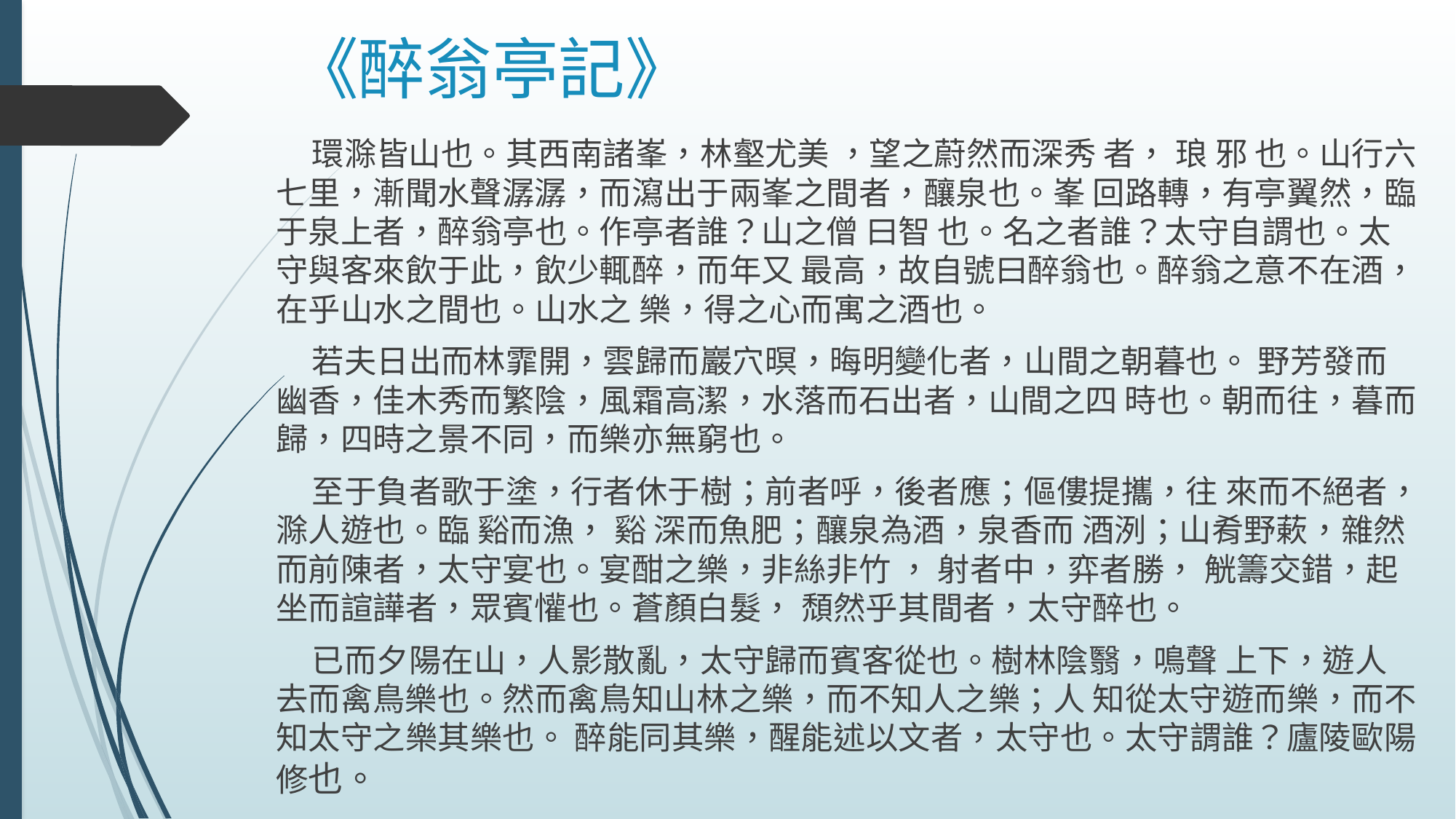

# 《醉翁亭記》
    環滁皆山也。其西南諸峯，林壑尤美 ，望之蔚然而深秀 者， 琅 邪 也。山行六七里，漸聞水聲潺潺，而瀉出于兩峯之間者，釀泉也。峯 回路轉，有亭翼然，臨于泉上者，醉翁亭也。作亭者誰？山之僧 曰智 也。名之者誰？太守自謂也。太守與客來飲于此，飲少輒醉，而年又 最高，故自號曰醉翁也。醉翁之意不在酒，在乎山水之間也。山水之 樂，得之心而寓之酒也。
    若夫日出而林霏開，雲歸而巖穴暝，晦明變化者，山間之朝暮也。 野芳發而幽香，佳木秀而繁陰，風霜高潔，水落而石出者，山間之四 時也。朝而往，暮而歸，四時之景不同，而樂亦無窮也。
    至于負者歌于塗，行者休于樹；前者呼，後者應；傴僂提攜，往 來而不絕者，滁人遊也。臨 谿而漁， 谿 深而魚肥；釀泉為酒，泉香而 酒洌；山肴野蔌，雜然而前陳者，太守宴也。宴酣之樂，非絲非竹 ， 射者中，弈者勝， 觥籌交錯，起坐而諠譁者，眾賓懽也。蒼顏白髮， 頹然乎其間者，太守醉也。
    已而夕陽在山，人影散亂，太守歸而賓客從也。樹林陰翳，鳴聲 上下，遊人去而禽鳥樂也。然而禽鳥知山林之樂，而不知人之樂；人 知從太守遊而樂，而不知太守之樂其樂也。 醉能同其樂，醒能述以文者，太守也。太守謂誰？廬陵歐陽修也。